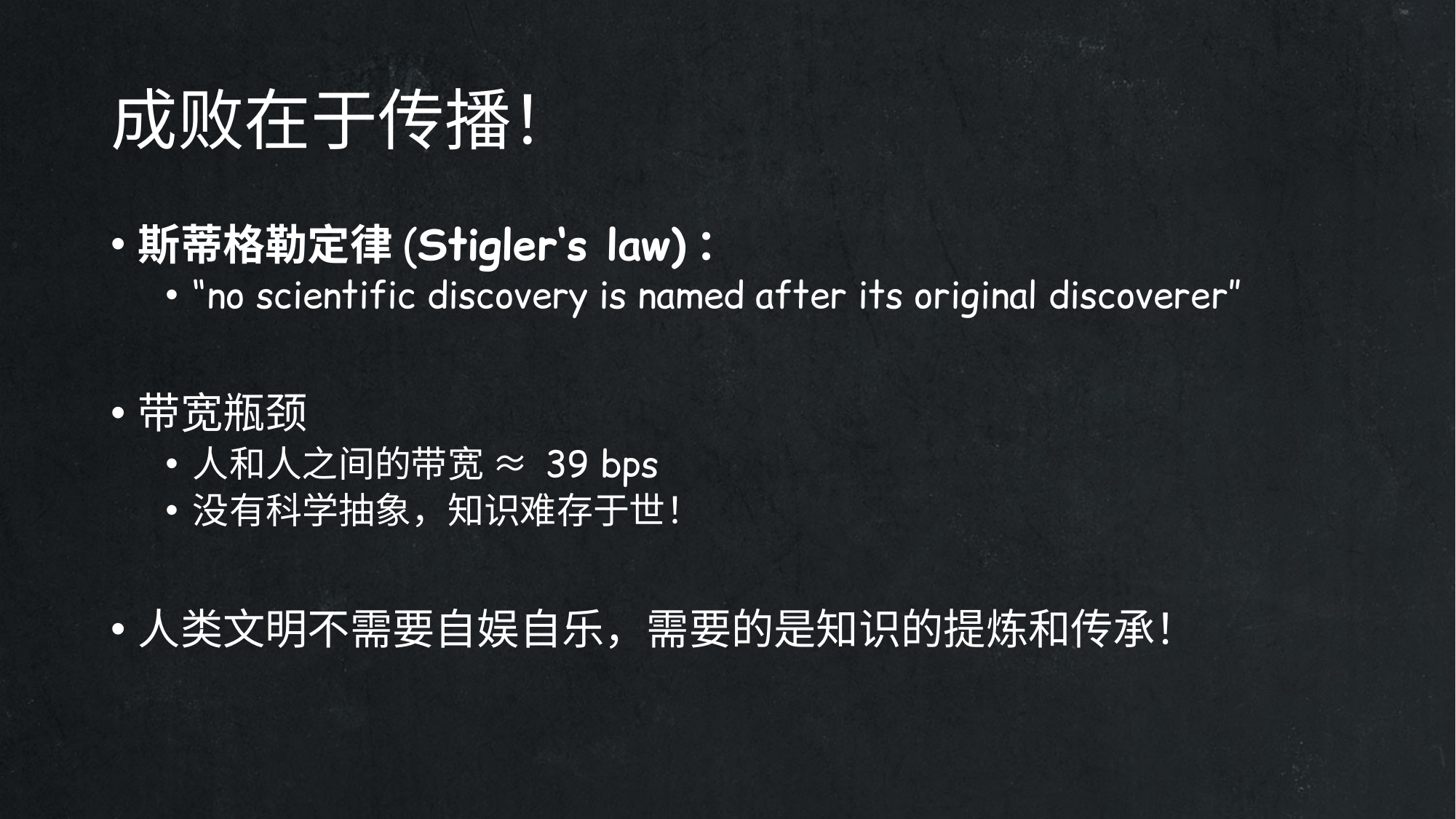

# 成败在于传播！
斯蒂格勒定律(Stigler‘s law)：
“no scientific discovery is named after its original discoverer”

带宽瓶颈
人和人之间的带宽 ≈ 39 bps
没有科学抽象，知识难存于世！

人类文明不需要自娱自乐，需要的是知识的提炼和传承！